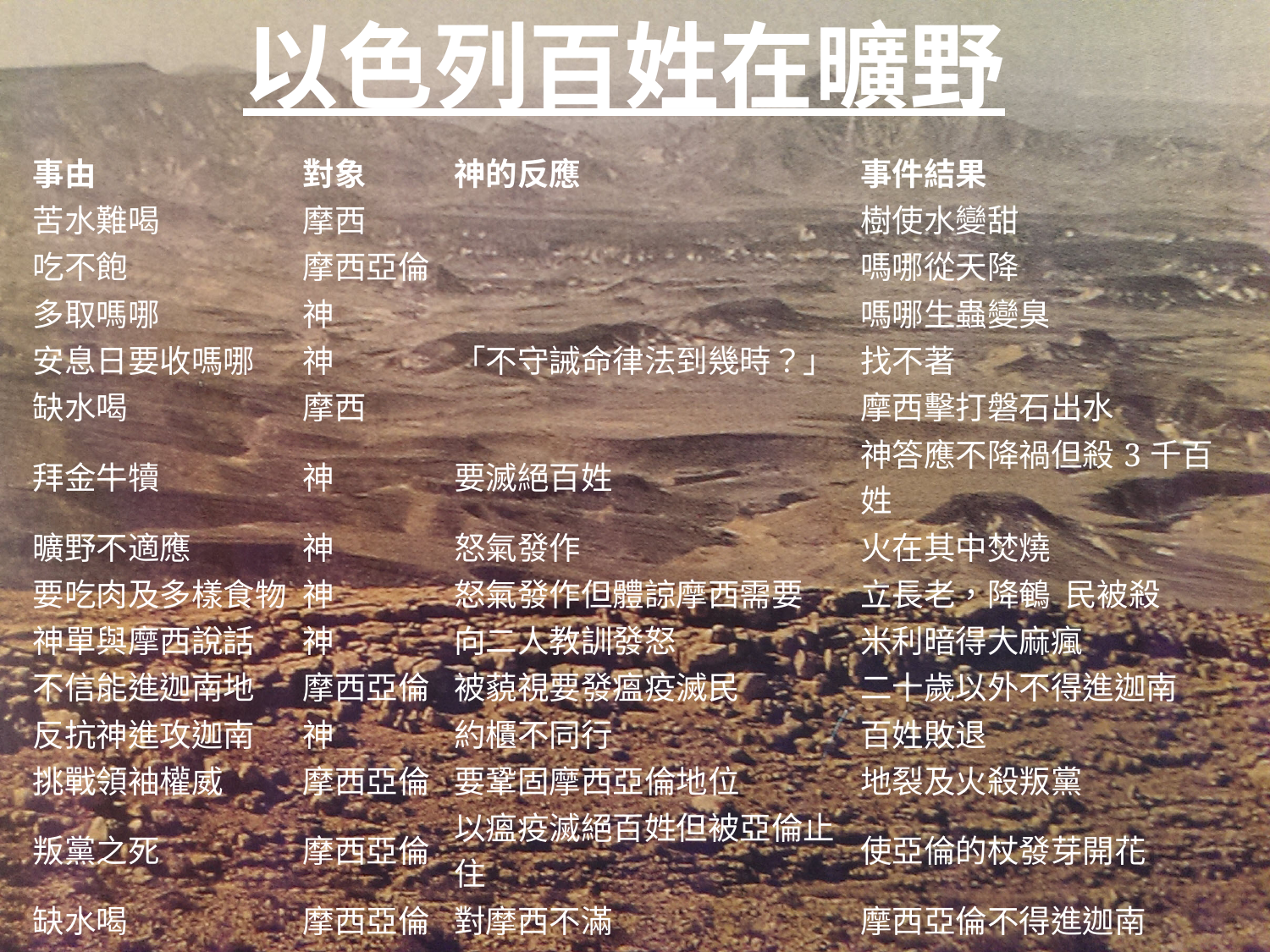

# 以色列百姓在曠野
| 事由 | 對象 | 神的反應 | 事件結果 |
| --- | --- | --- | --- |
| 苦水難喝 | 摩西 |  | 樹使水變甜 |
| 吃不飽 | 摩西亞倫 |  | 嗎哪從天降 |
| 多取嗎哪 | 神 |  | 嗎哪生蟲變臭 |
| 安息日要收嗎哪 | 神 | 「不守誡命律法到幾時？」 | 找不著 |
| 缺水喝 | 摩西 |  | 摩西擊打磐石出水 |
| 拜金牛犢 | 神 | 要滅絕百姓 | 神答應不降禍但殺3千百姓 |
| 曠野不適應 | 神 | 怒氣發作 | 火在其中焚燒 |
| 要吃肉及多樣食物 | 神 | 怒氣發作但體諒摩西需要 | 立長老，降鵪 民被殺 |
| 神單與摩西說話 | 神 | 向二人教訓發怒 | 米利暗得大麻瘋 |
| 不信能進迦南地 | 摩西亞倫 | 被藐視要發瘟疫滅民 | 二十歲以外不得進迦南 |
| 反抗神進攻迦南 | 神 | 約櫃不同行 | 百姓敗退 |
| 挑戰領袖權威 | 摩西亞倫 | 要鞏固摩西亞倫地位 | 地裂及火殺叛黨 |
| 叛黨之死 | 摩西亞倫 | 以瘟疫滅絕百姓但被亞倫止住 | 使亞倫的杖發芽開花 |
| 缺水喝 | 摩西亞倫 | 對摩西不滿 | 摩西亞倫不得進迦南 |
| 曠野無糧無水 | 神，摩西 | 用火蛇咬死百姓 | 摩西立銅蛇救百姓 |
| 行淫拜他神 | 神 | 怒氣發作要滅族長 | 非尼哈義行消神怒 |